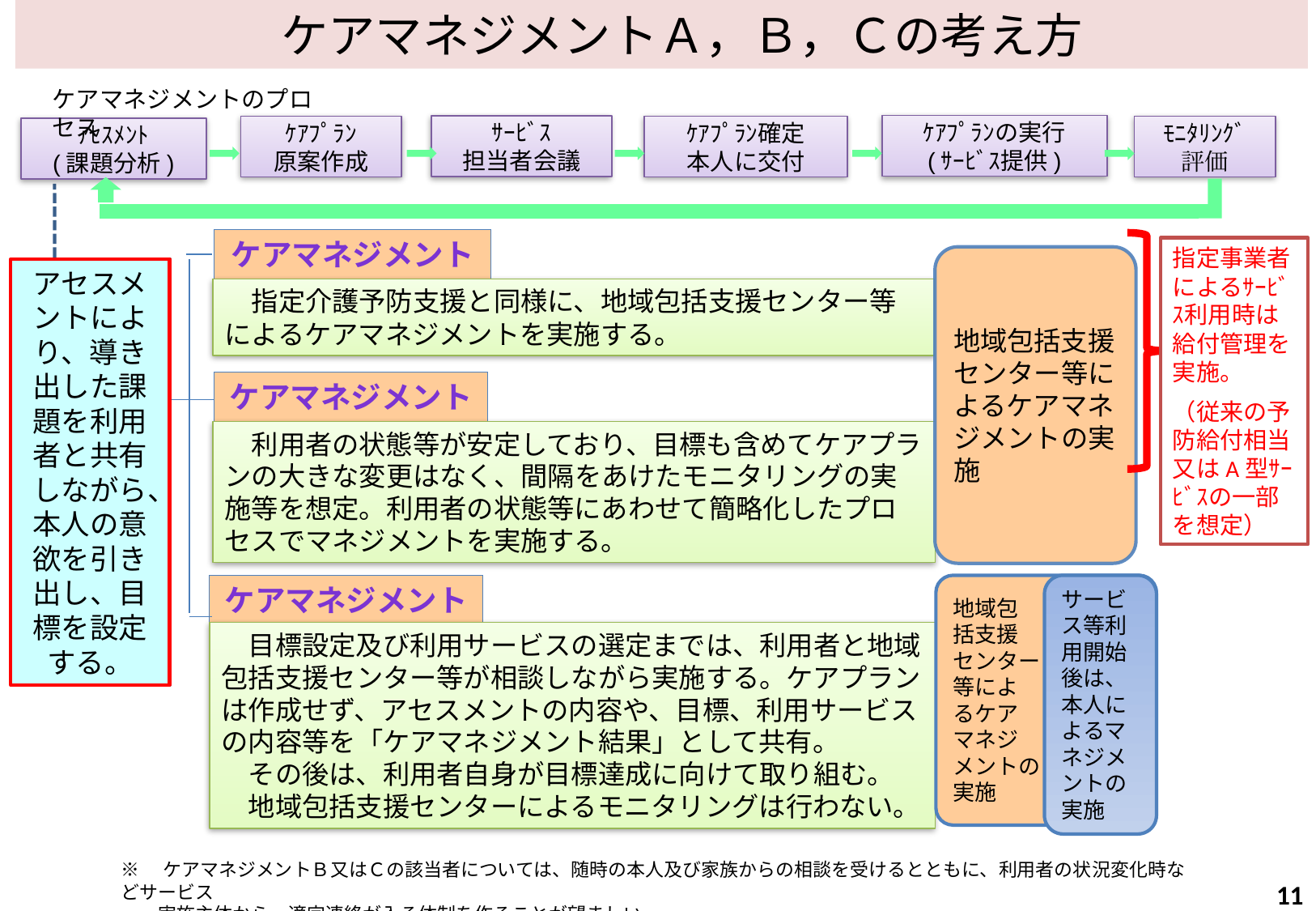

ケアマネジメントＡ，Ｂ，Ｃの考え方
ケアマネジメントのプロセス
ｹｱﾌﾟﾗﾝの実行
(ｻｰﾋﾞｽ提供)
ｻｰﾋﾞｽ
担当者会議
ｹｱﾌﾟﾗﾝ
原案作成
ｹｱﾌﾟﾗﾝ確定
本人に交付
ﾓﾆﾀﾘﾝｸﾞ
評価
ｱｾｽﾒﾝﾄ
(課題分析)

ケアマネジメントＡ

指定事業者によるｻｰﾋﾞｽ利用時は給付管理を実施。
（従来の予防給付相当又はA型ｻｰﾋﾞｽの一部を想定）

地域包括支援センター等によるケアマネジメントの実施

アセスメントにより、導き出した課題を利用者と共有しながら、本人の意欲を引き出し、目標を設定する。

　指定介護予防支援と同様に、地域包括支援センター等によるケアマネジメントを実施する。
ケアマネジメントＢ
　利用者の状態等が安定しており、目標も含めてケアプランの大きな変更はなく、間隔をあけたモニタリングの実施等を想定。利用者の状態等にあわせて簡略化したプロセスでマネジメントを実施する。
ケアマネジメントＣ
地域包
括支援
センター
等によ
るケア
マネジ
メントの
実施
サービス等利用開始後は、本人によるマネジメントの実施
　目標設定及び利用サービスの選定までは、利用者と地域包括支援センター等が相談しながら実施する。ケアプランは作成せず、アセスメントの内容や、目標、利用サービスの内容等を「ケアマネジメント結果」として共有。
　その後は、利用者自身が目標達成に向けて取り組む。
　地域包括支援センターによるモニタリングは行わない。

※　ケアマネジメントＢ又はＣの該当者については、随時の本人及び家族からの相談を受けるとともに、利用者の状況変化時などサービス
　　実施主体から、適宜連絡が入る体制を作ることが望ましい。
11